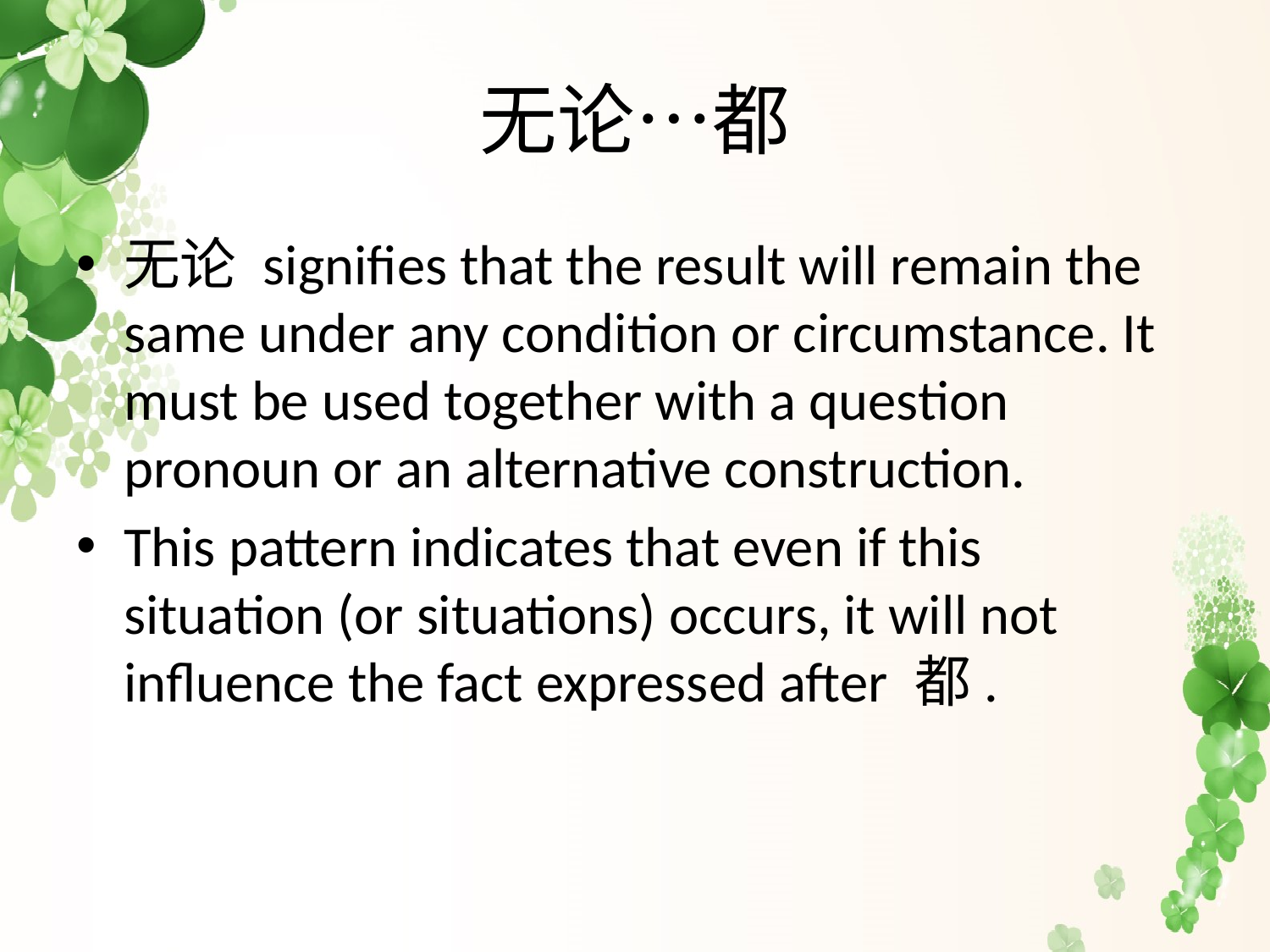

# 无论…都
无论 signifies that the result will remain the same under any condition or circumstance. It must be used together with a question pronoun or an alternative construction.
This pattern indicates that even if this situation (or situations) occurs, it will not influence the fact expressed after 都.